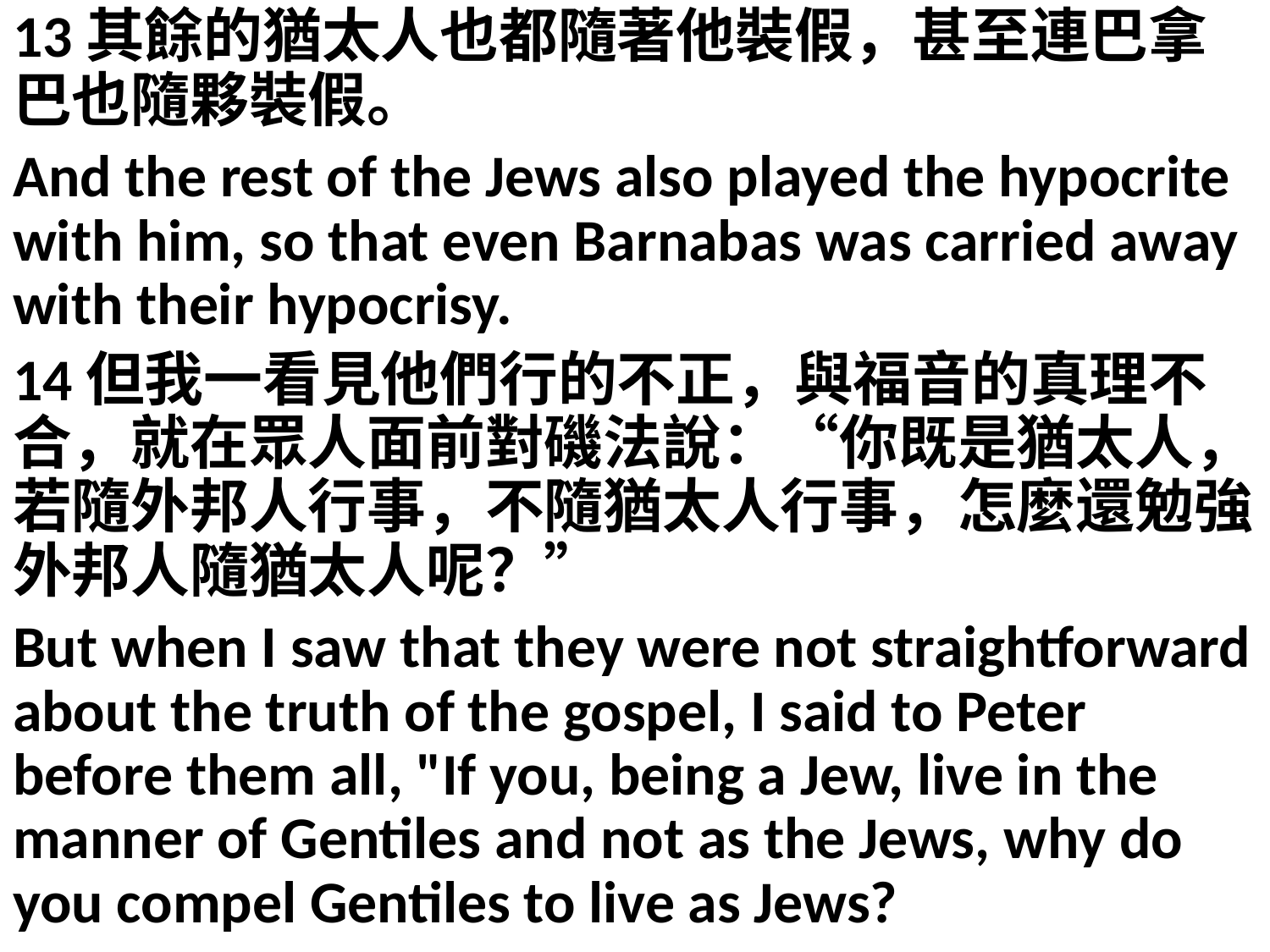

13其餘的猶太人也都隨著他裝假，甚至連巴拿巴也隨夥裝假。
And the rest of the Jews also played the hypocrite with him, so that even Barnabas was carried away with their hypocrisy.
14但我一看見他們行的不正，與福音的真理不合，就在眾人面前對磯法說：“你既是猶太人，若隨外邦人行事，不隨猶太人行事，怎麼還勉強外邦人隨猶太人呢？”
But when I saw that they were not straightforward about the truth of the gospel, I said to Peter before them all, "If you, being a Jew, live in the manner of Gentiles and not as the Jews, why do you compel Gentiles to live as Jews?